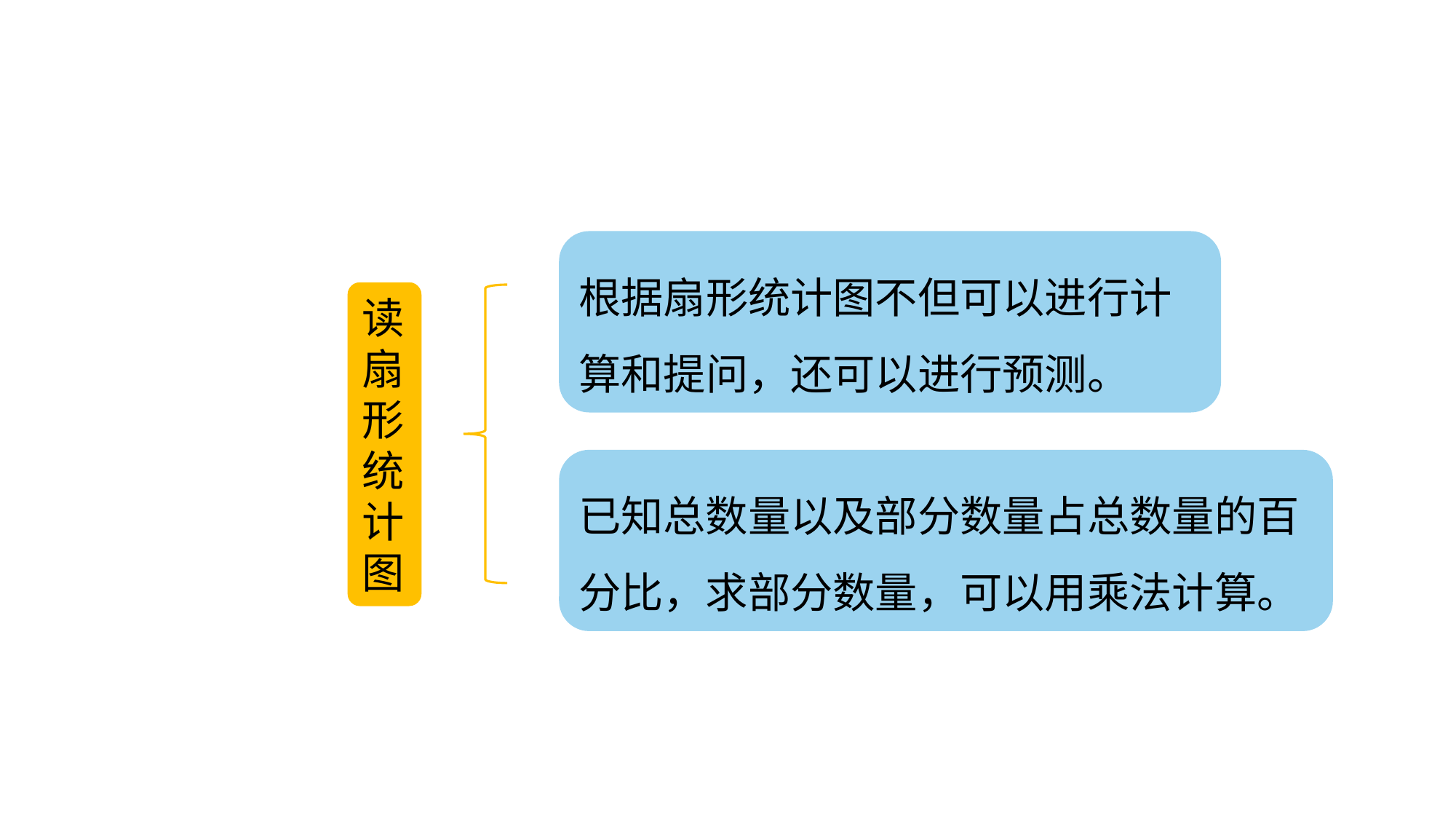

根据扇形统计图不但可以进行计算和提问，还可以进行预测。
读扇形统计图

已知总数量以及部分数量占总数量的百分比，求部分数量，可以用乘法计算。